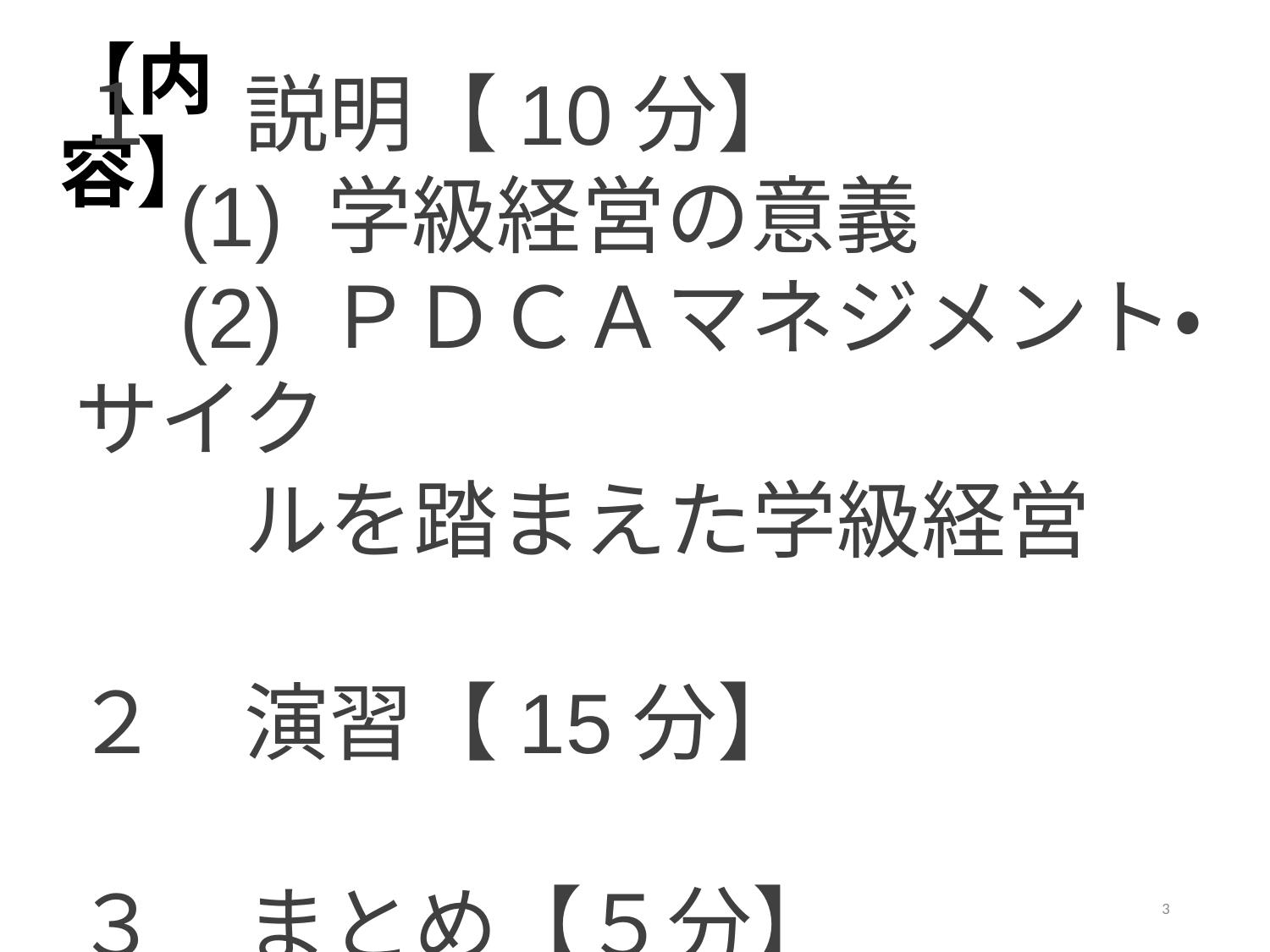

【内容】
１　説明【10分】
　(1) 学級経営の意義
　(2) ＰＤＣＡマネジメント・サイク
　　ルを踏まえた学級経営

２　演習【15分】

３　まとめ【５分】
3